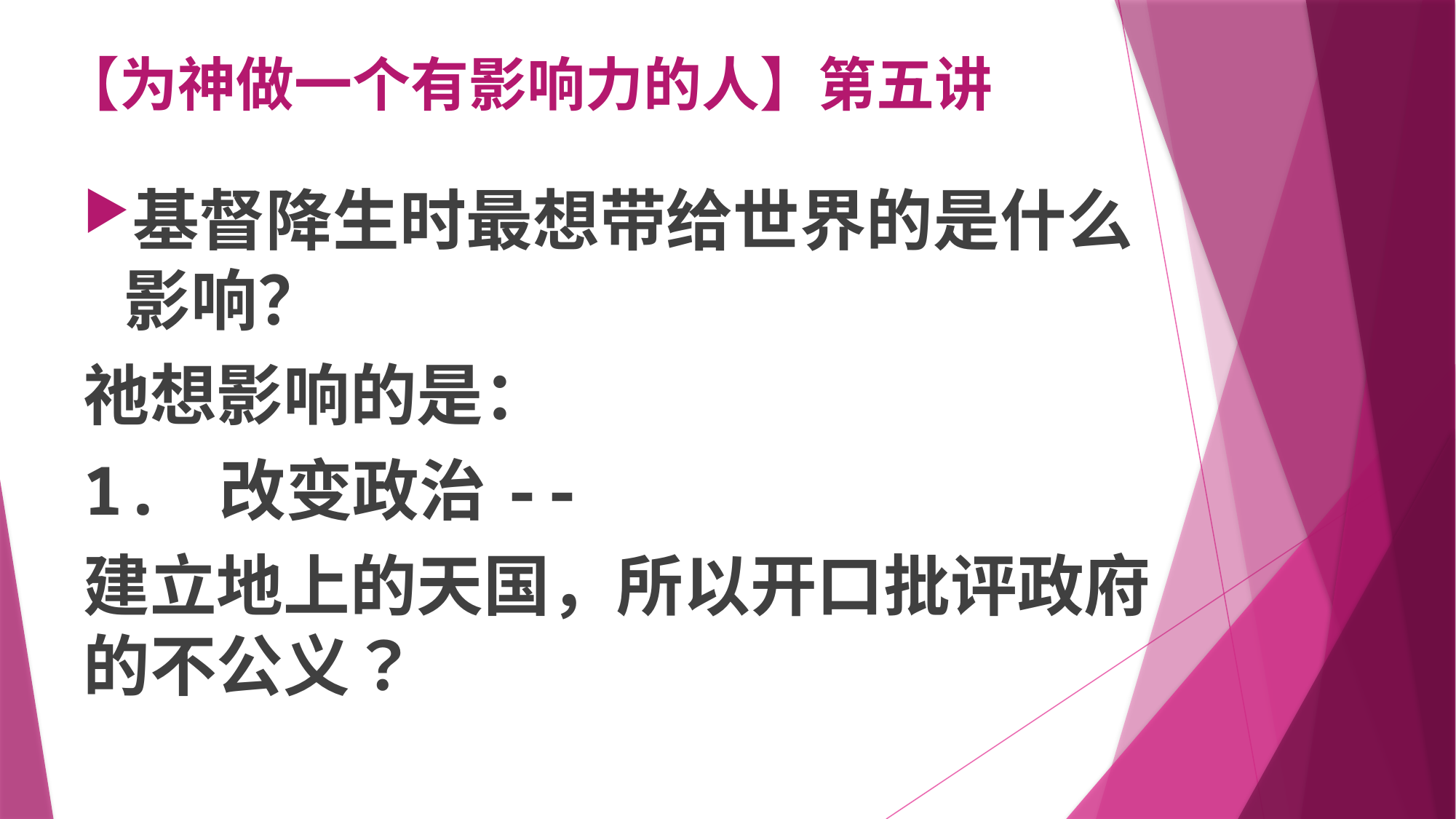

# 【为神做一个有影响力的人】第五讲
基督降生时最想带给世界的是什么影响？
祂想影响的是：
1. 改变政治--
建立地上的天国，所以开口批评政府的不公义？